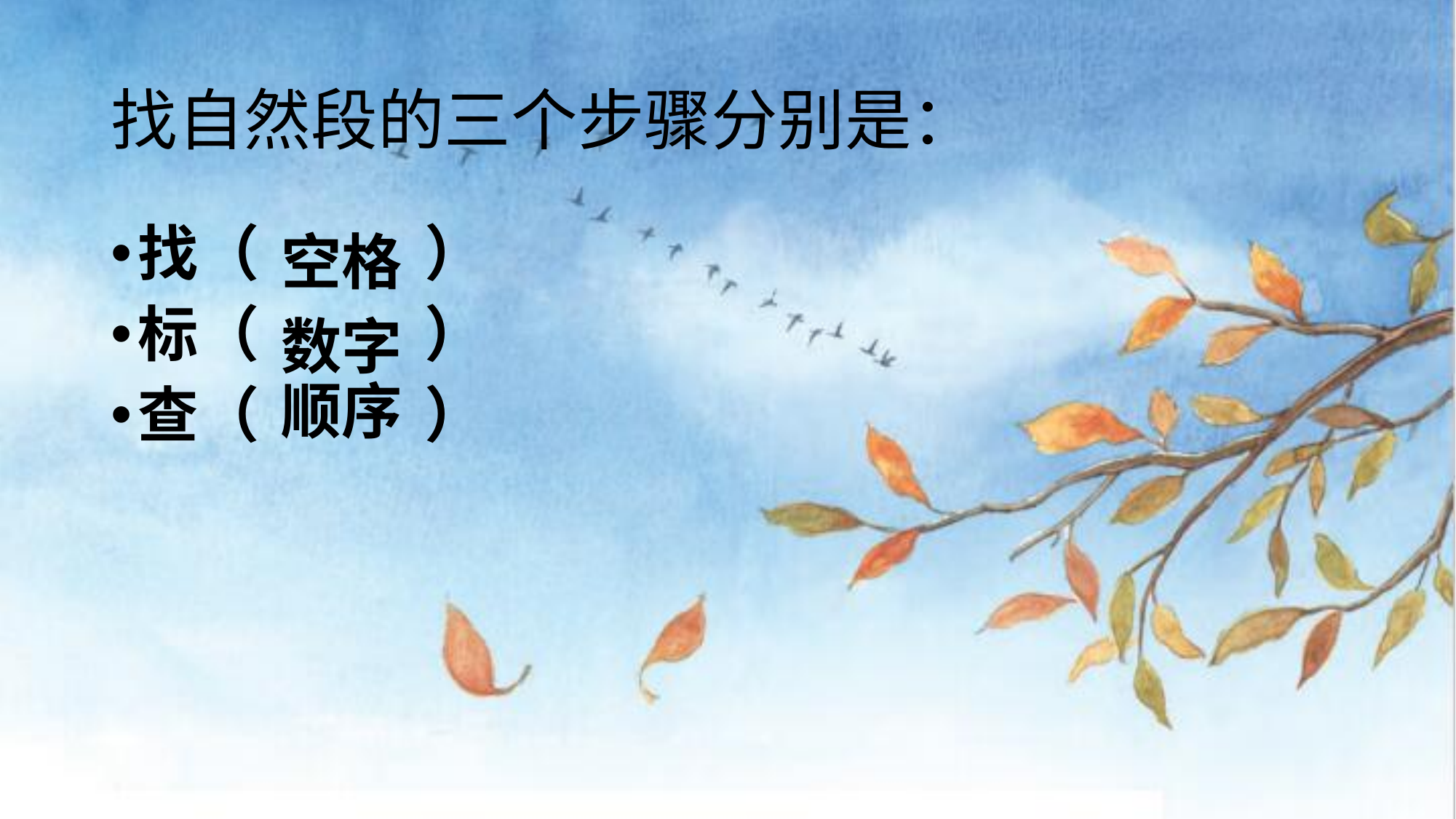

# 找自然段的三个步骤分别是：
找（            ）
标（            ）
查（            ）
空格
数字
顺序